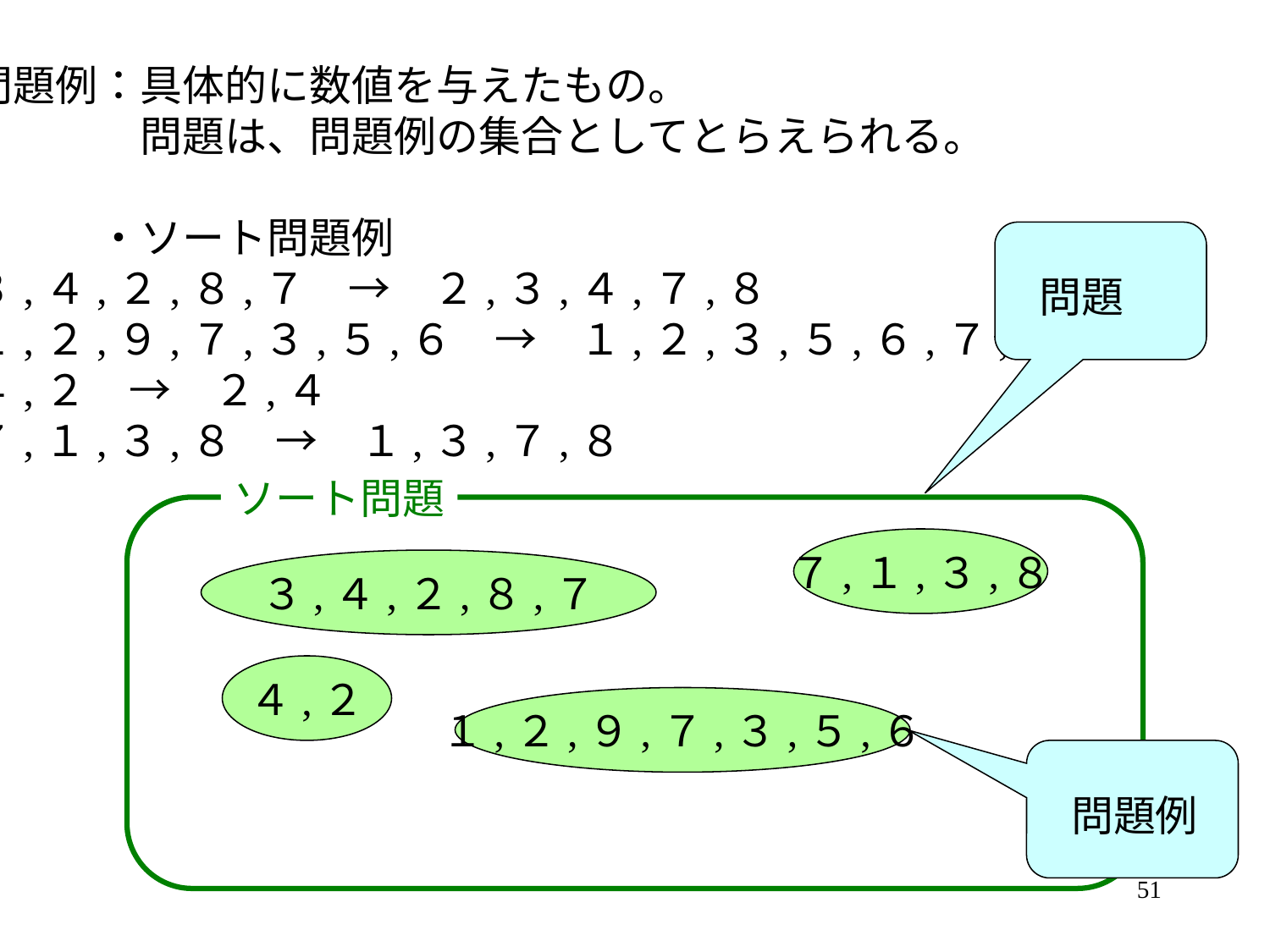

問題例：具体的に数値を与えたもの。
　　　　問題は、問題例の集合としてとらえられる。

　　　・ソート問題例
３,４,２,８,７　→　２,３,４,７,８
１,２,９,７,３,５,６　→　１,２,３,５,６,７,９
４,２　→　２,４
７,１,３,８　→　１,３,７,８

問題
ソート問題

７,１,３,８
３,４,２,８,７
４,２
１,２,９,７,３,５,６

問題例
51